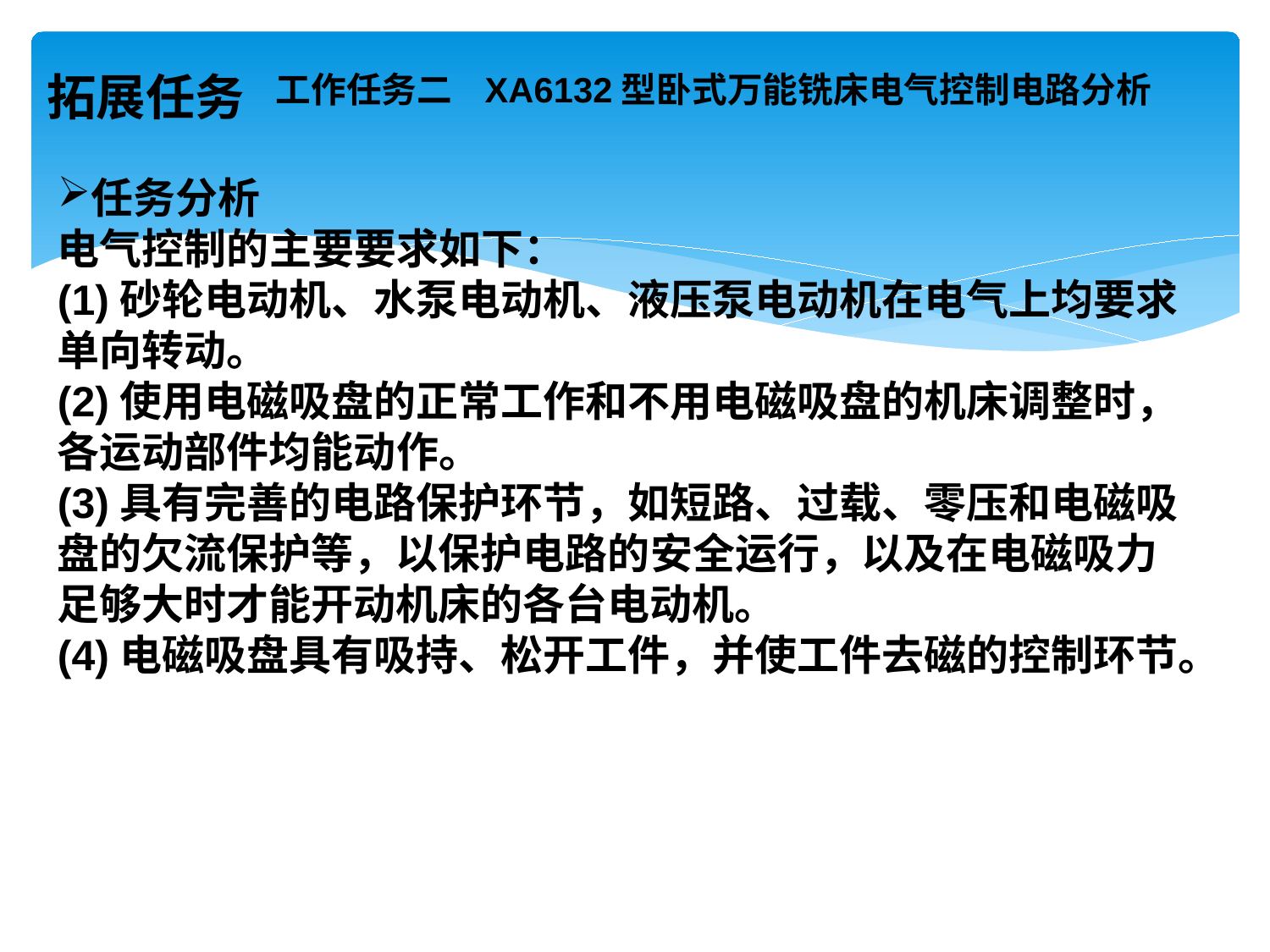

# 工作任务二   XA6132型卧式万能铣床电气控制电路分析
拓展任务
任务分析
电气控制的主要要求如下：
(1)砂轮电动机、水泵电动机、液压泵电动机在电气上均要求单向转动。
(2)使用电磁吸盘的正常工作和不用电磁吸盘的机床调整时，各运动部件均能动作。
(3)具有完善的电路保护环节，如短路、过载、零压和电磁吸盘的欠流保护等，以保护电路的安全运行，以及在电磁吸力足够大时才能开动机床的各台电动机。
(4)电磁吸盘具有吸持、松开工件，并使工件去磁的控制环节。